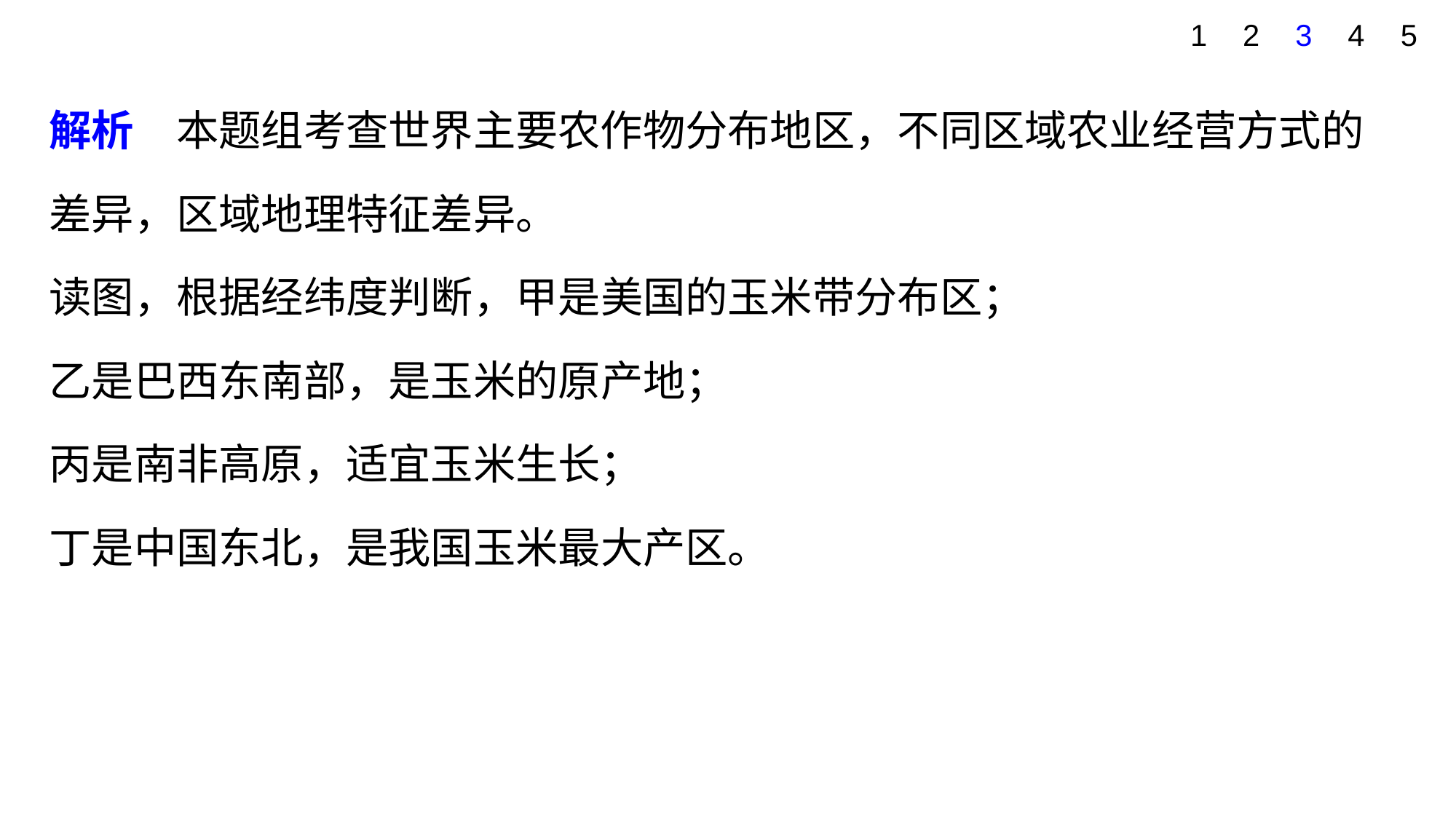

1
2
3
4
5
解析　本题组考查世界主要农作物分布地区，不同区域农业经营方式的差异，区域地理特征差异。
读图，根据经纬度判断，甲是美国的玉米带分布区；
乙是巴西东南部，是玉米的原产地；
丙是南非高原，适宜玉米生长；
丁是中国东北，是我国玉米最大产区。